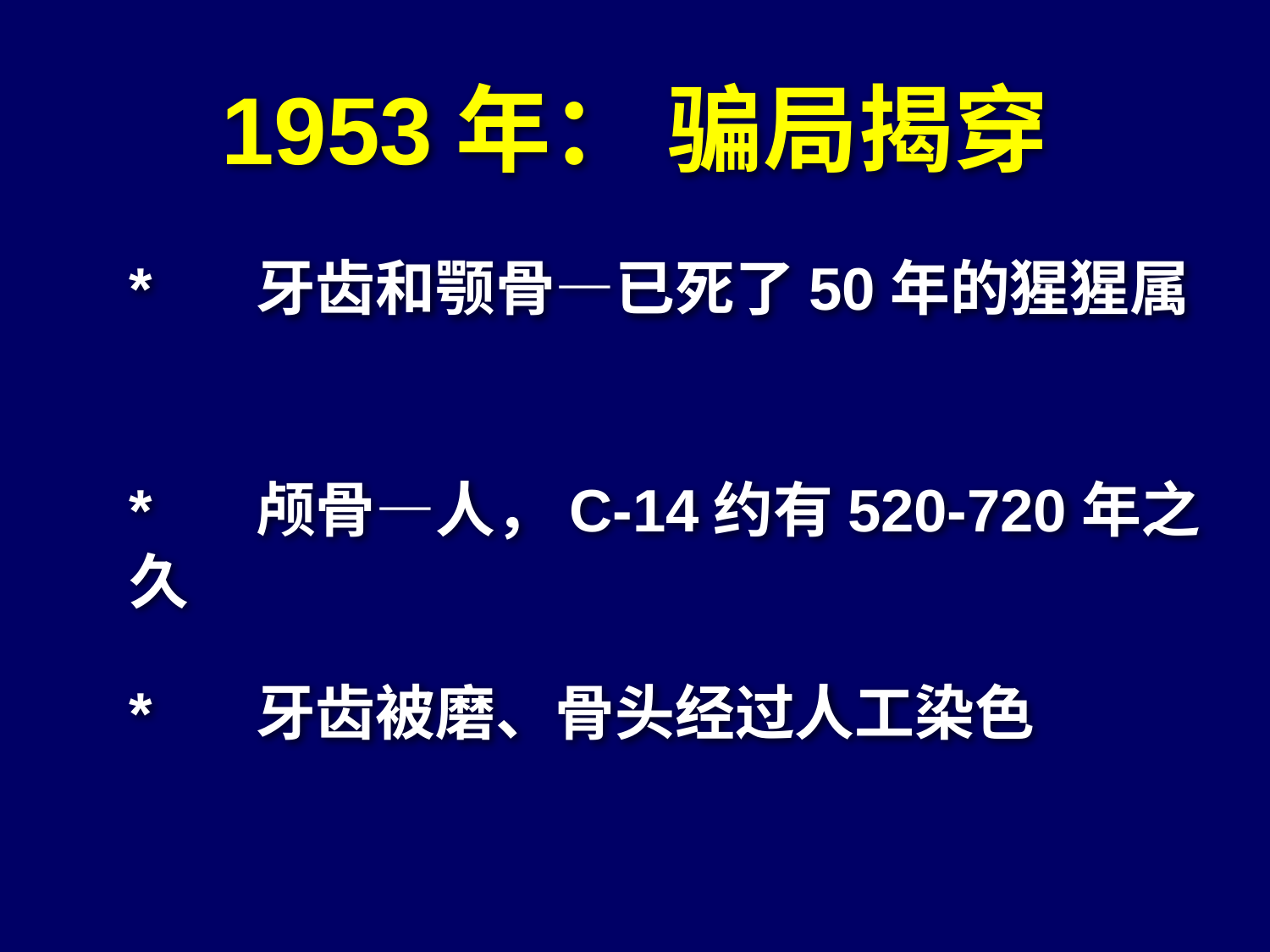

# 皮尔当人#2
1953年： 骗局揭穿
*	牙齿和颚骨—已死了50年的猩猩属
*	颅骨—人，C-14约有520-720年之久
*	牙齿被磨、骨头经过人工染色